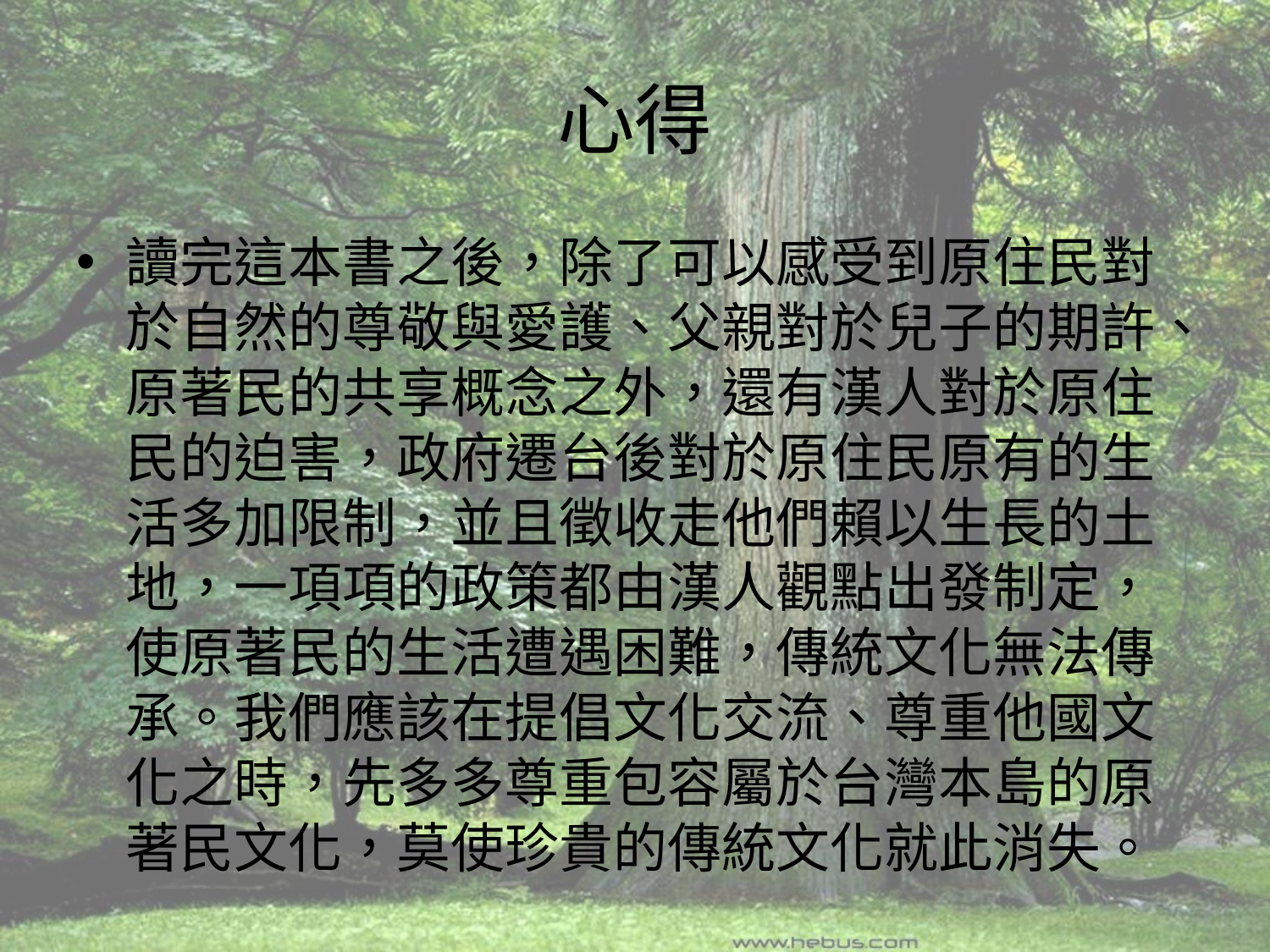

# 心得
讀完這本書之後，除了可以感受到原住民對於自然的尊敬與愛護、父親對於兒子的期許、原著民的共享概念之外，還有漢人對於原住民的迫害，政府遷台後對於原住民原有的生活多加限制，並且徵收走他們賴以生長的土地，一項項的政策都由漢人觀點出發制定，使原著民的生活遭遇困難，傳統文化無法傳承。我們應該在提倡文化交流、尊重他國文化之時，先多多尊重包容屬於台灣本島的原著民文化，莫使珍貴的傳統文化就此消失。